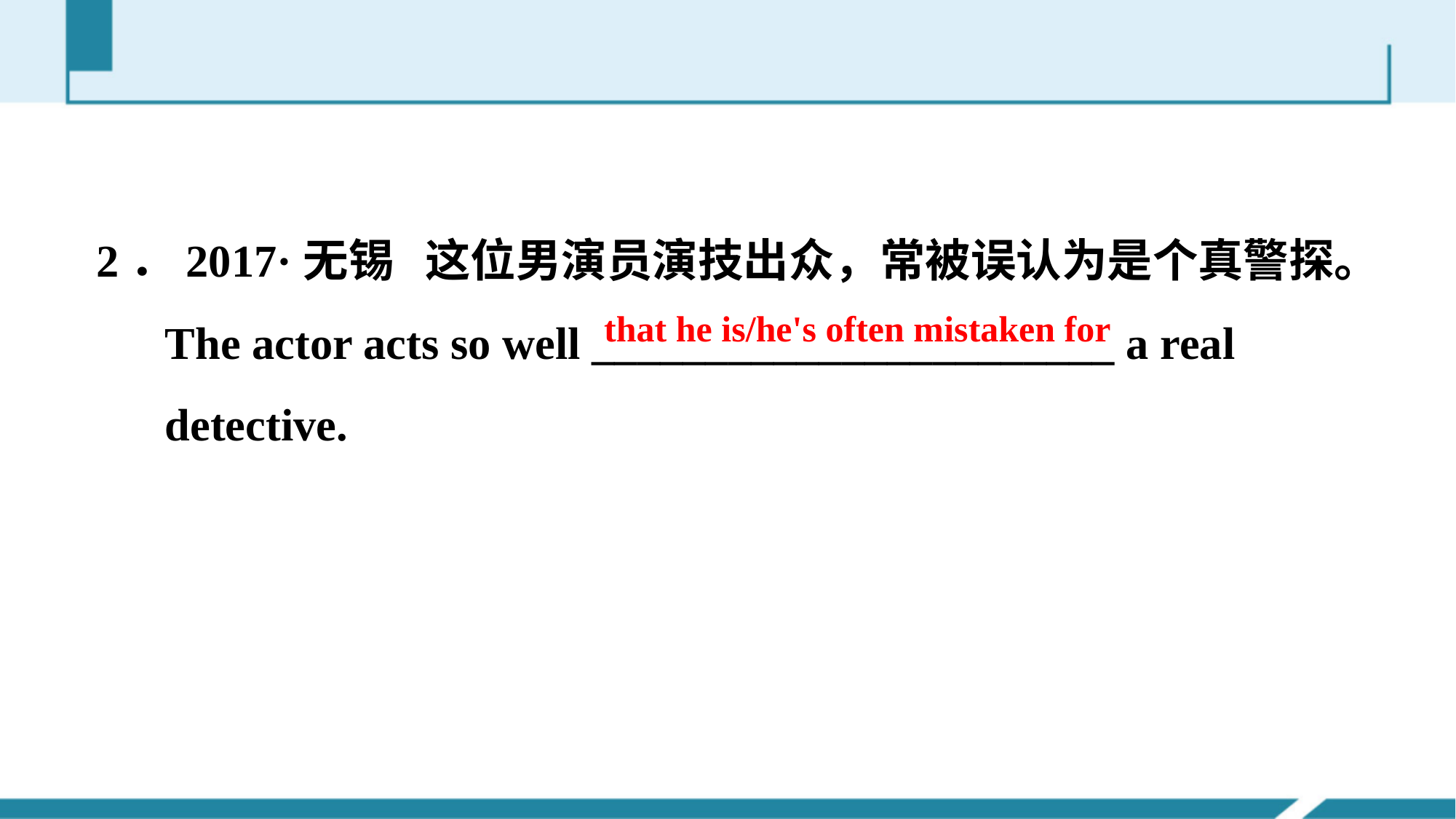

2．2017·无锡   这位男演员演技出众，常被误认为是个真警探。
      The actor acts so well _______________________ a real
      detective.
that he is/he's often mistaken for